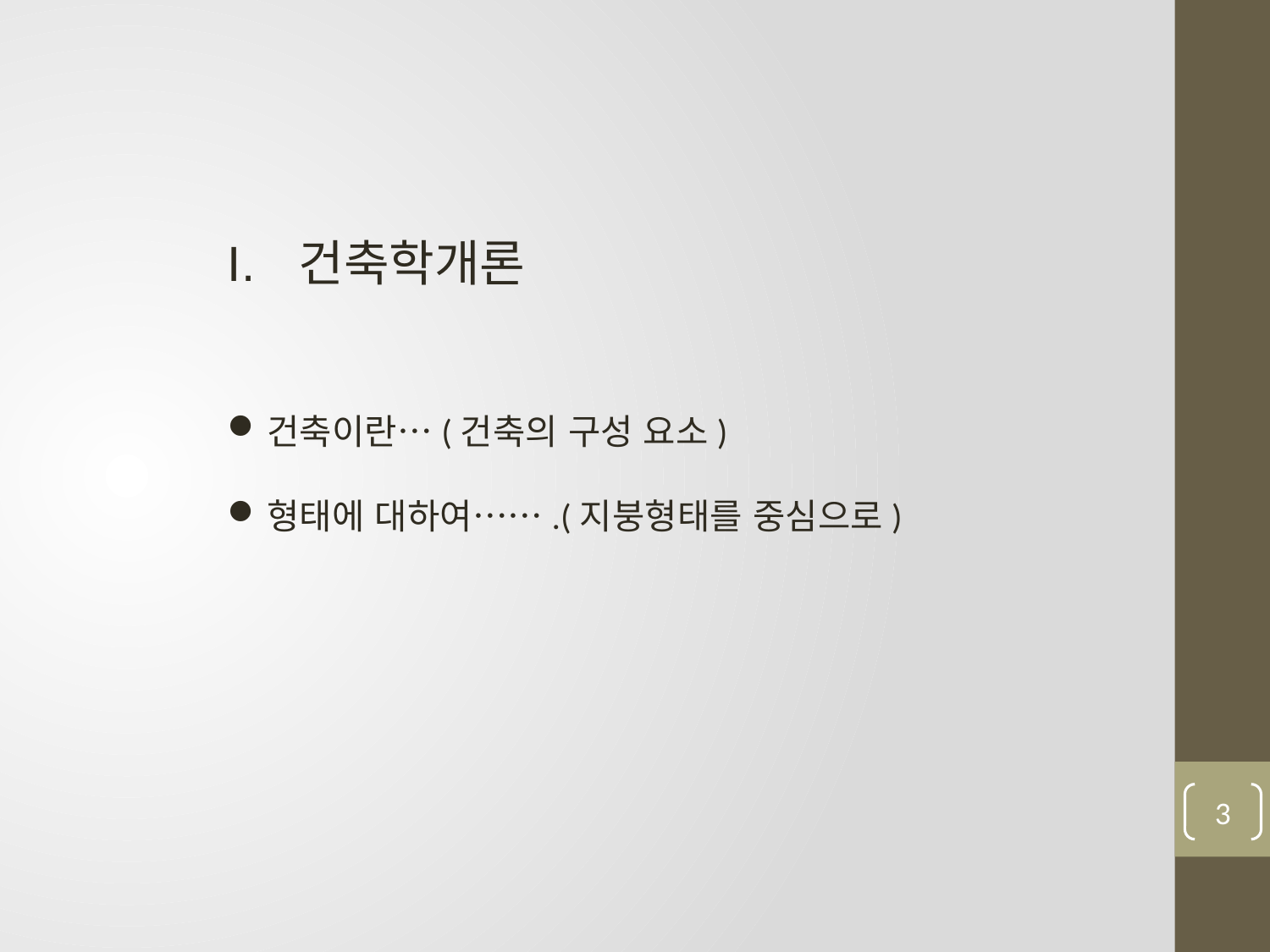

건축학개론

건축이란…(건축의 구성 요소)
형태에 대하여…….(지붕형태를 중심으로)
3